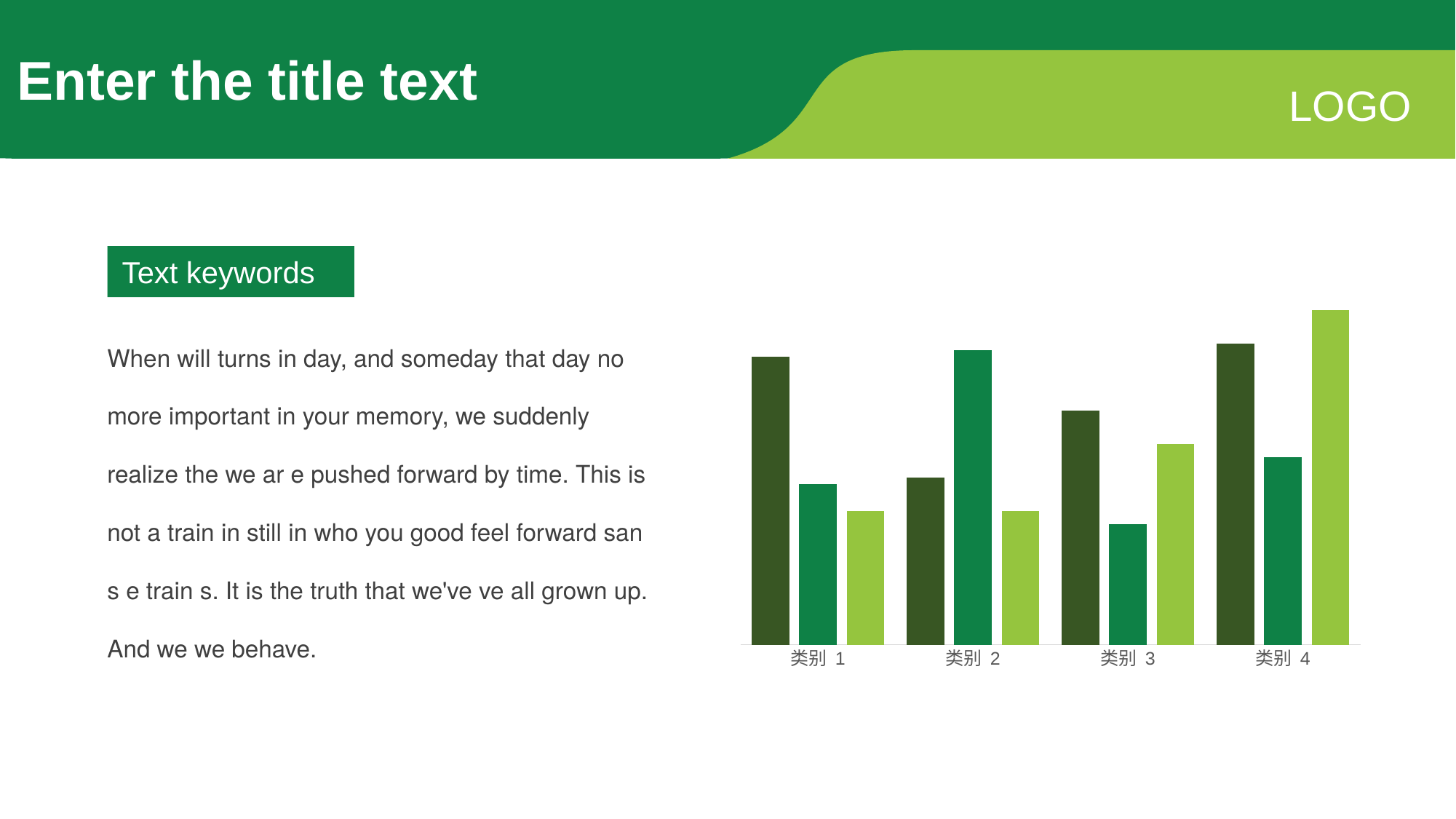

Enter the title text

LOGO

### Chart

| Category | 系列 1 | 系列 2 | 系列 3 |
|---|---|---|---|
| 类别 1 | 4.3 | 2.4 | 2.0 |
| 类别 2 | 2.5 | 4.4 | 2.0 |
| 类别 3 | 3.5 | 1.8 | 3.0 |
| 类别 4 | 4.5 | 2.8 | 5.0 |
Text keywords
When will turns in day, and someday that day no more important in your memory, we suddenly realize the we ar e pushed forward by time. This is not a train in still in who you good feel forward san s e train s. It is the truth that we've ve all grown up. And we we behave.